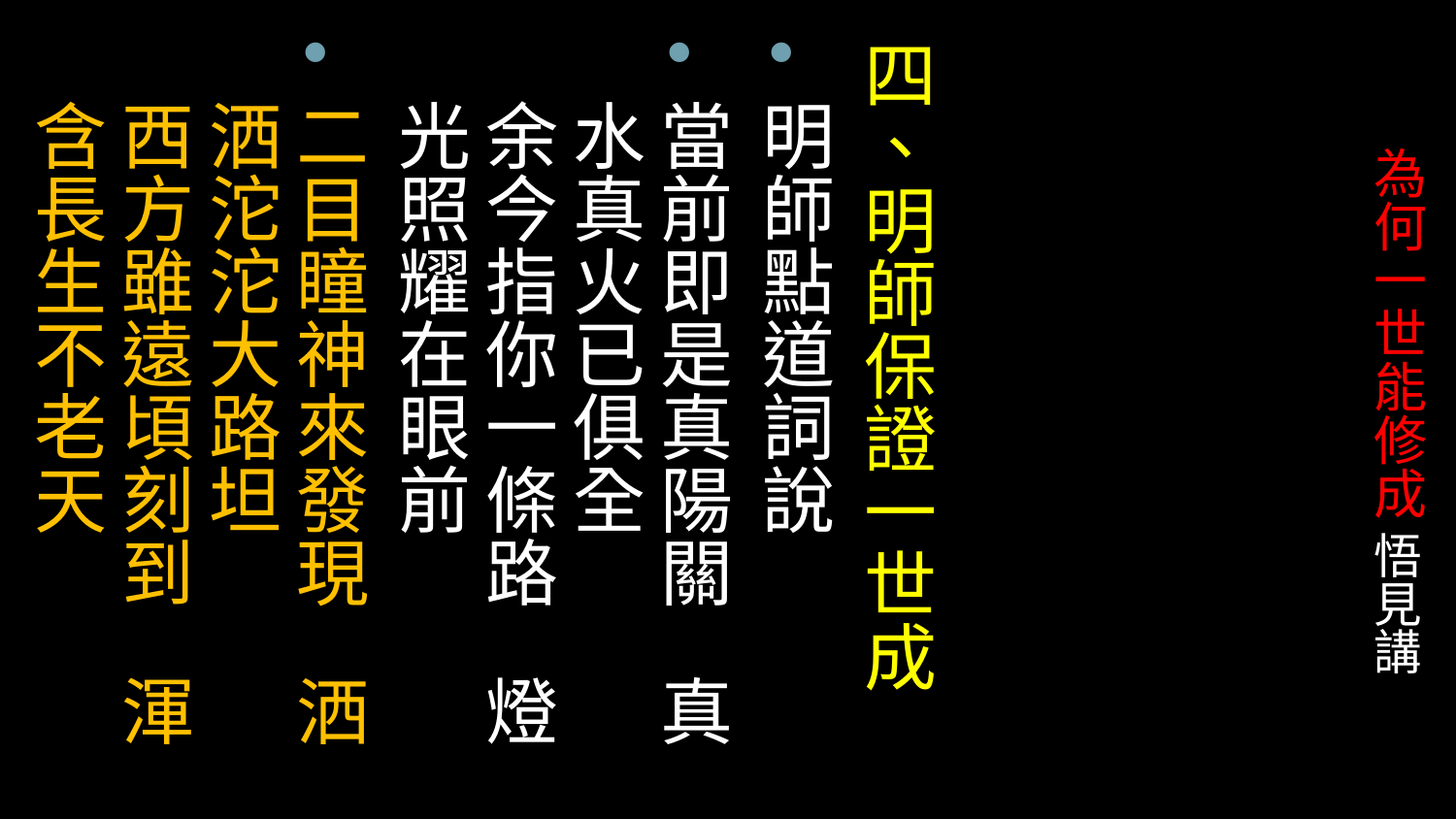

四、明師保證一世成
明師點道詞說
當前即是真陽關    真水真火已俱全 
余今指你一條路    燈光照耀在眼前
二目瞳神來發現    洒洒沱沱大路坦 
西方雖遠頃刻到    渾含長生不老天
# 為何一世能修成 悟見講